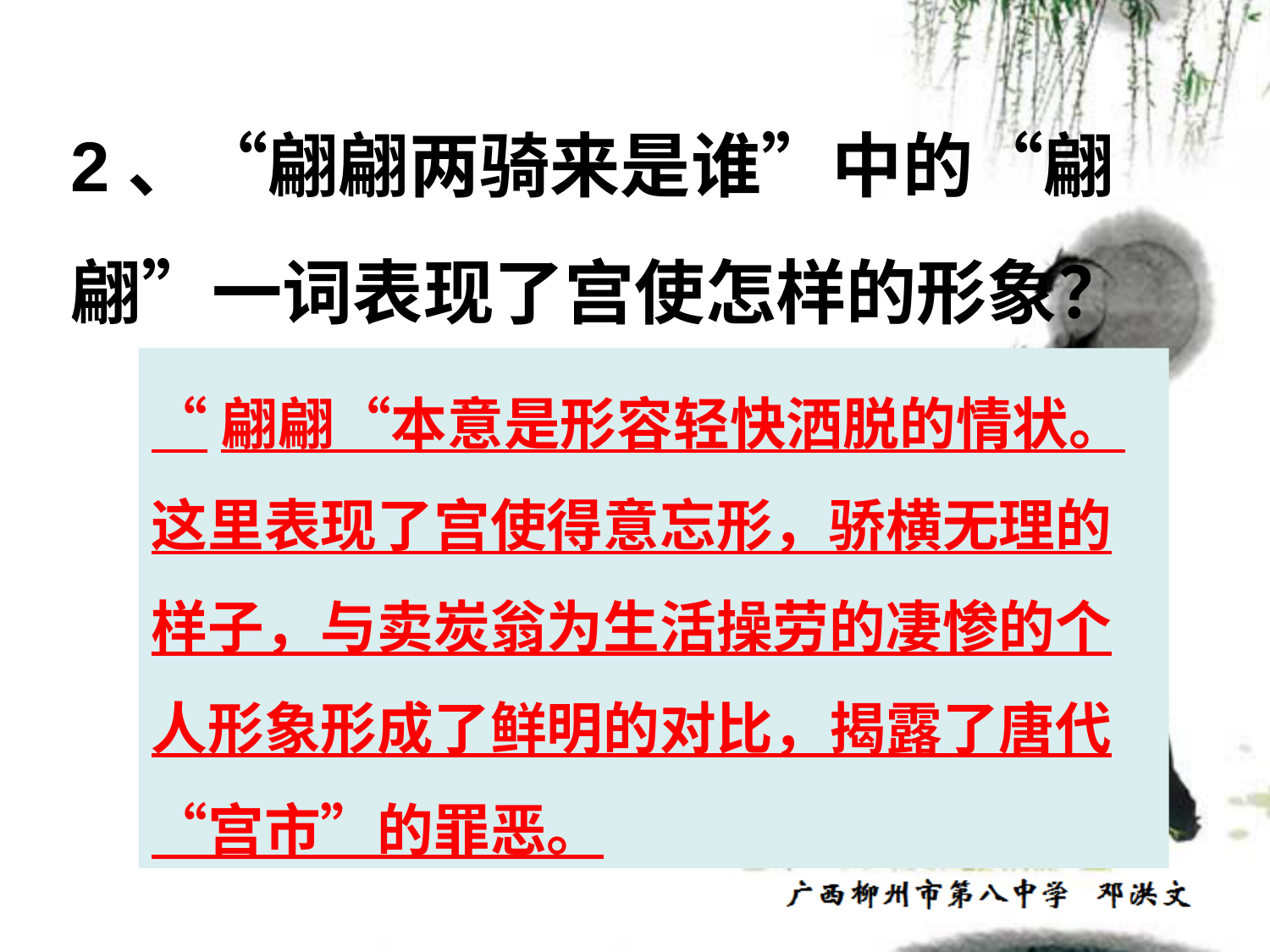

2、“翩翩两骑来是谁”中的“翩翩”一词表现了宫使怎样的形象？
“翩翩“本意是形容轻快洒脱的情状。这里表现了宫使得意忘形，骄横无理的样子，与卖炭翁为生活操劳的凄惨的个人形象形成了鲜明的对比，揭露了唐代“宫市”的罪恶。